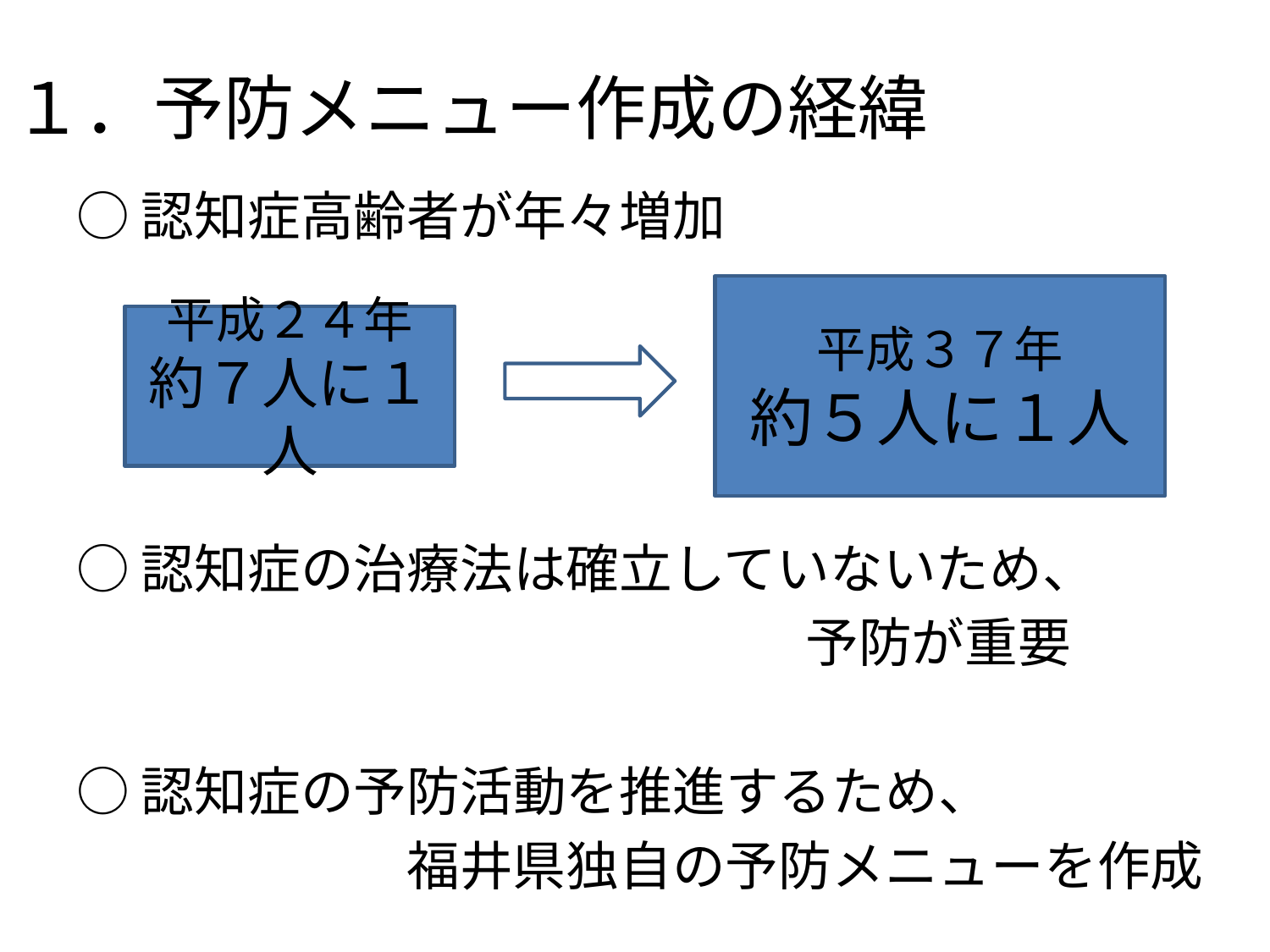

# １．予防メニュー作成の経緯
○認知症高齢者が年々増加

○認知症の治療法は確立していないため、
　                                                         予防が重要

○認知症の予防活動を推進するため、
　　　　　　 福井県独自の予防メニューを作成

平成３７年
約５人に１人
平成２４年
約７人に１人